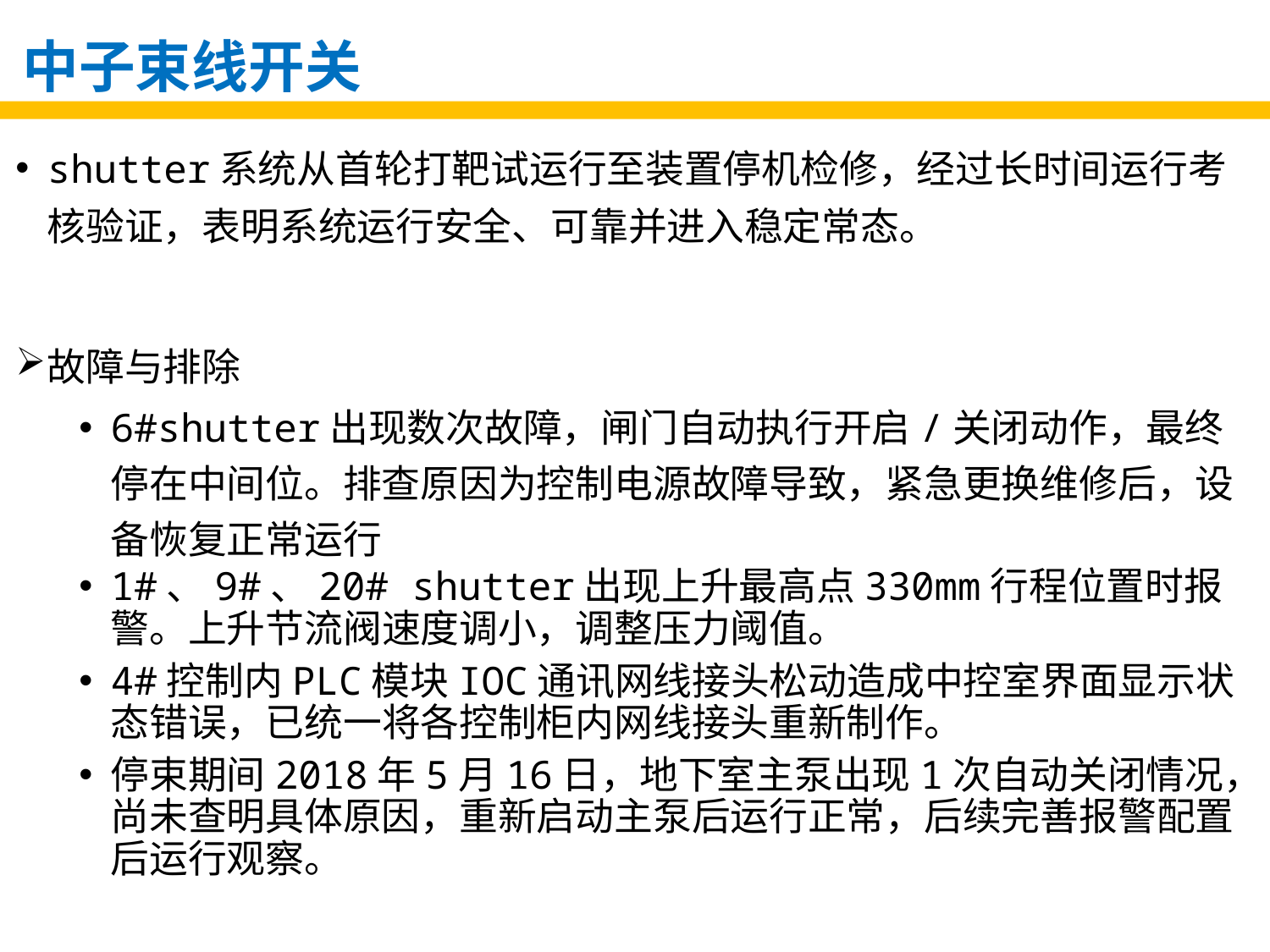

中子束线开关

shutter系统从首轮打靶试运行至装置停机检修，经过长时间运行考核验证，表明系统运行安全、可靠并进入稳定常态。

故障与排除
6#shutter出现数次故障，闸门自动执行开启/关闭动作，最终停在中间位。排查原因为控制电源故障导致，紧急更换维修后，设备恢复正常运行
1#、9#、20# shutter出现上升最高点330mm行程位置时报警。上升节流阀速度调小，调整压力阈值。
4#控制内PLC模块IOC通讯网线接头松动造成中控室界面显示状态错误，已统一将各控制柜内网线接头重新制作。
停束期间2018年5月16日，地下室主泵出现1次自动关闭情况，尚未查明具体原因，重新启动主泵后运行正常，后续完善报警配置后运行观察。